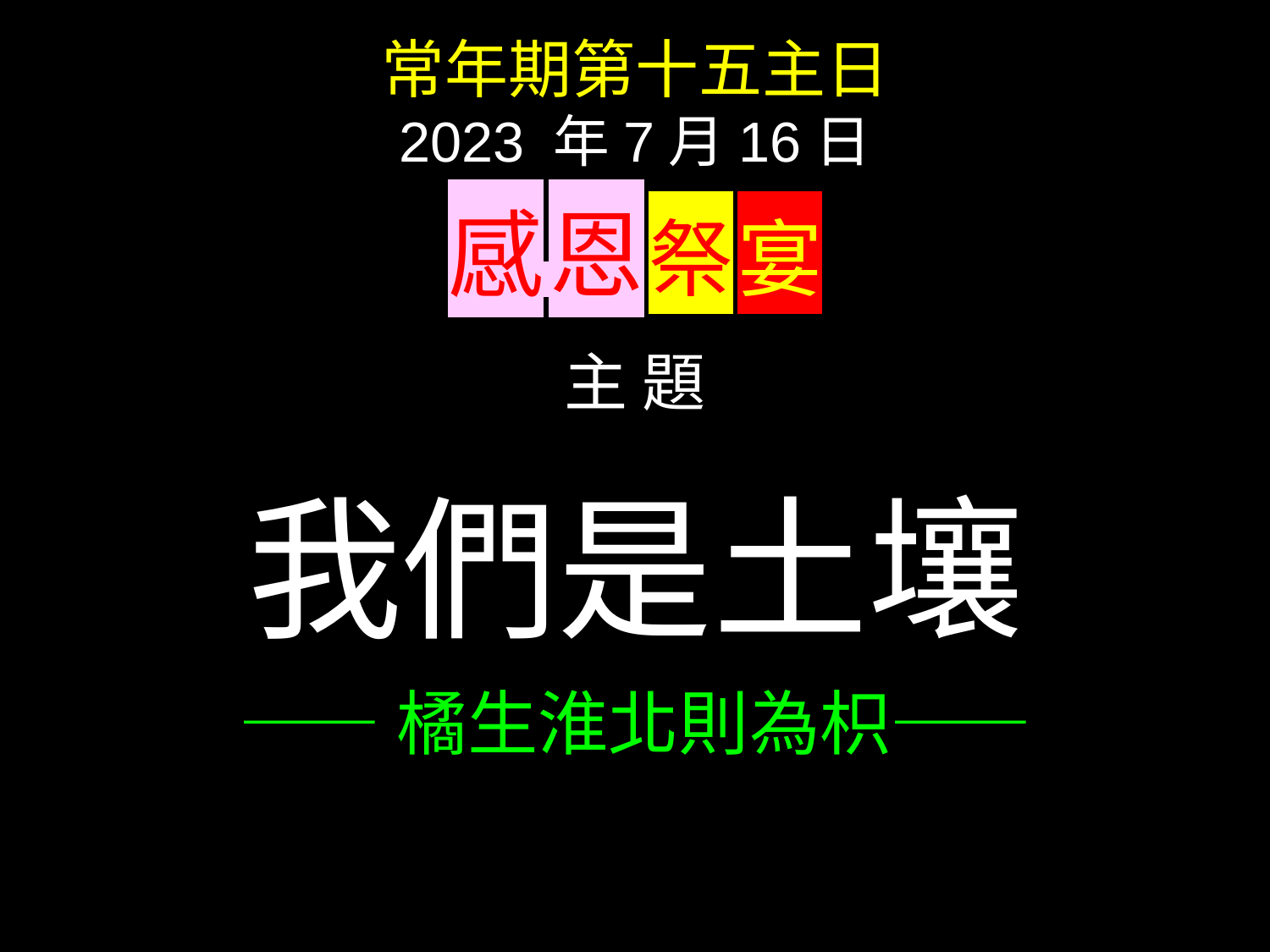

常年期第十五主日
2023 年7月16日
感 恩 祭 宴

主 題
我們是土壤
——橘生淮北則為枳——